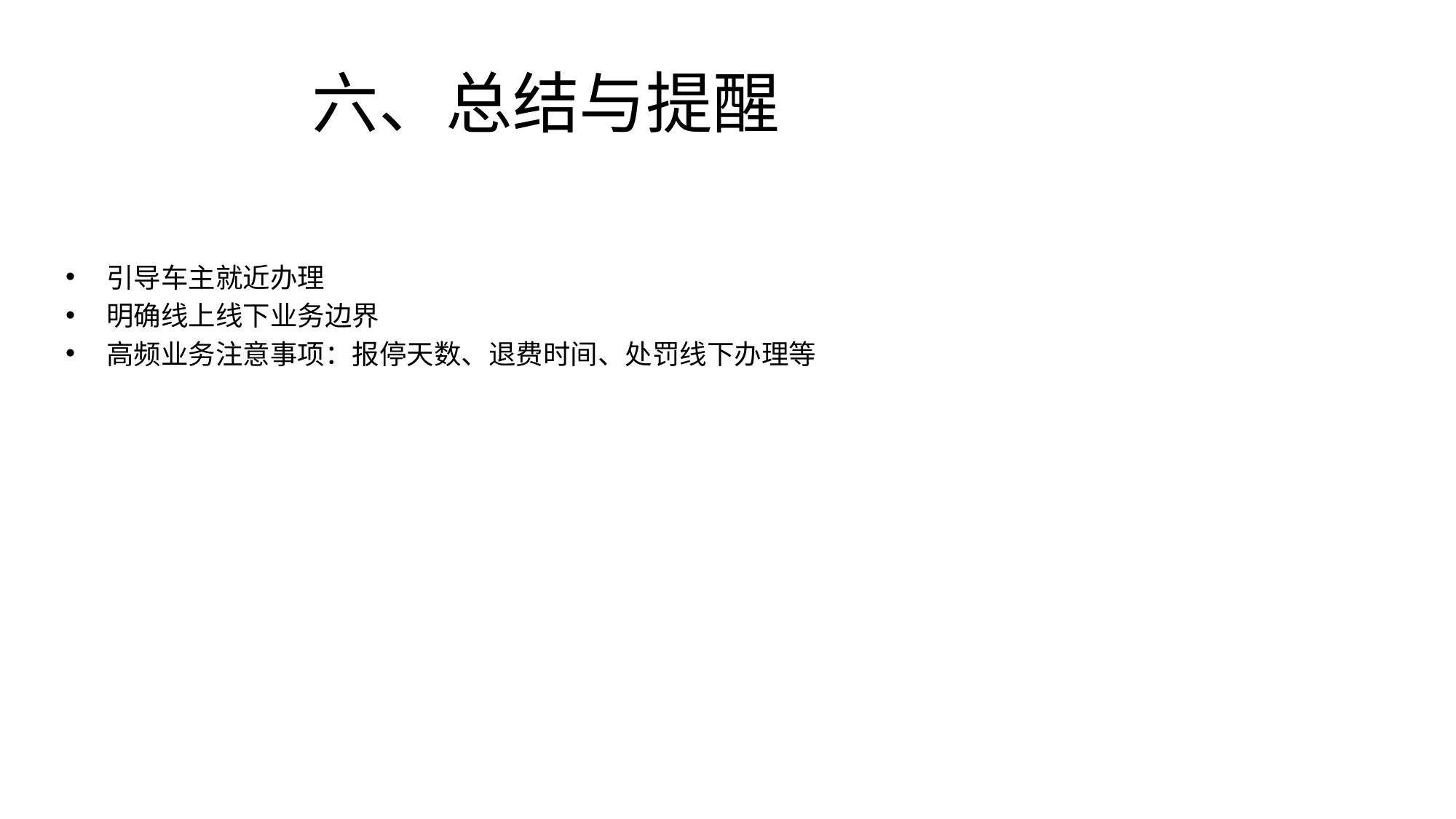

# 六、总结与提醒

引导车主就近办理
明确线上线下业务边界
高频业务注意事项：报停天数、退费时间、处罚线下办理等